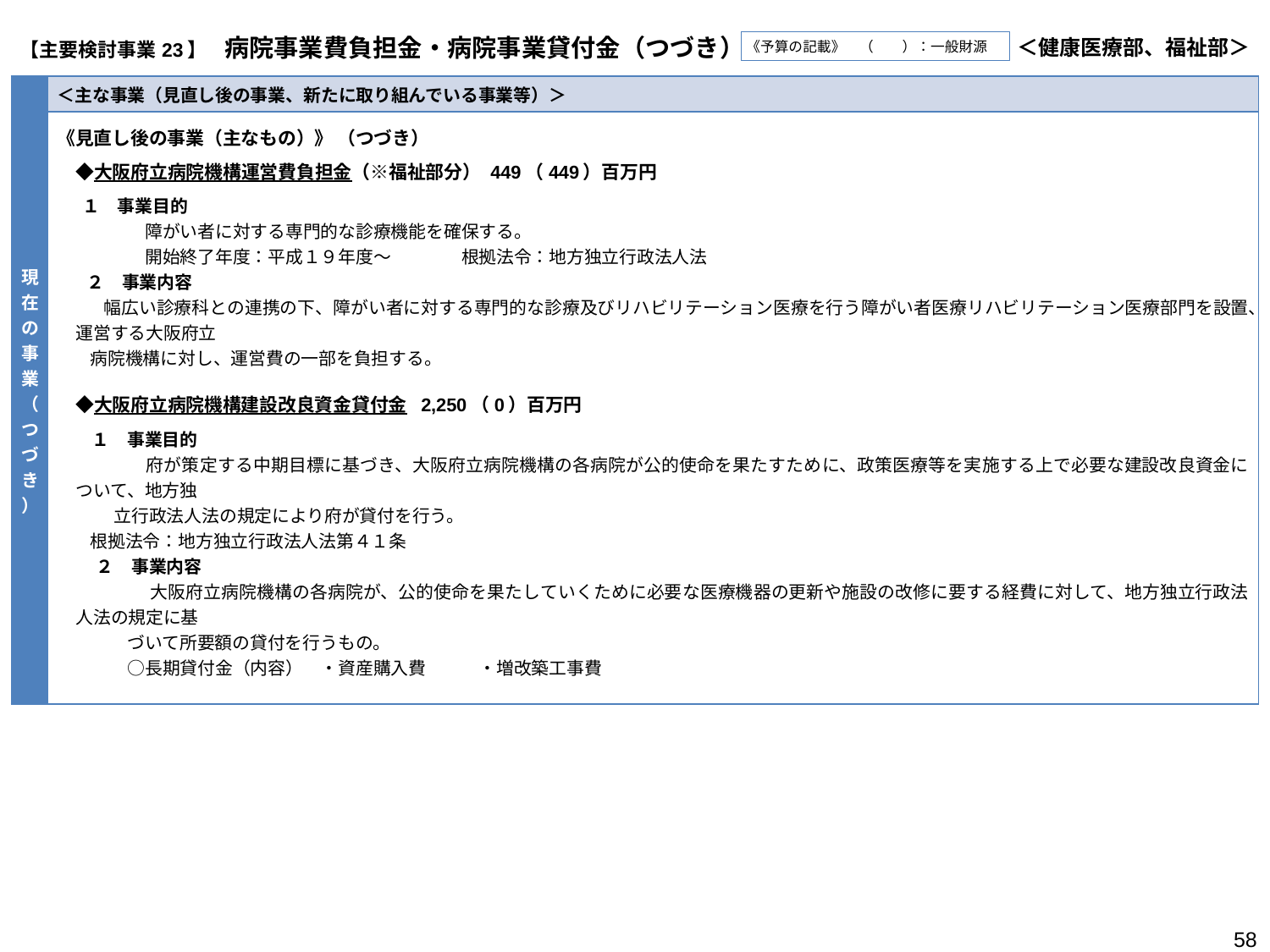

| 【主要検討事業23】　病院事業費負担金・病院事業貸付金（つづき） | ＜健康医療部、福祉部＞ |
| --- | --- |
《予算の記載》　（　　）：一般財源
| 現在の事業（つづき） | ＜主な事業（見直し後の事業、新たに取り組んでいる事業等）＞ |
| --- | --- |
|  | 《見直し後の事業（主なもの）》 （つづき） 　◆大阪府立病院機構運営費負担金（※福祉部分） 449（449）百万円 １　事業目的　　　 　　　　　障がい者に対する専門的な診療機能を確保する。　　　　　　　　　　　　　　　　　　　　　　　　　　　　　　　　　　　　　 　　　　　開始終了年度：平成１９年度～　　　　根拠法令：地方独立行政法人法 　 ２　事業内容 幅広い診療科との連携の下、障がい者に対する専門的な診療及びリハビリテーション医療を行う障がい者医療リハビリテーション医療部門を設置、運営する大阪府立 病院機構に対し、運営費の一部を負担する。　　　 　◆大阪府立病院機構建設改良資金貸付金 2,250（0）百万円 　 　 １　事業目的 　　　　　府が策定する中期目標に基づき、大阪府立病院機構の各病院が公的使命を果たすために、政策医療等を実施する上で必要な建設改良資金について、地方独 　　　 立行政法人法の規定により府が貸付を行う。 根拠法令：地方独立行政法人法第４１条 　　 ２　事業内容 　　　　　 大阪府立病院機構の各病院が、公的使命を果たしていくために必要な医療機器の更新や施設の改修に要する経費に対して、地方独立行政法人法の規定に基 　　　　づいて所要額の貸付を行うもの。　 　　　　○長期貸付金（内容）　・資産購入費　　　・増改築工事費 |
58